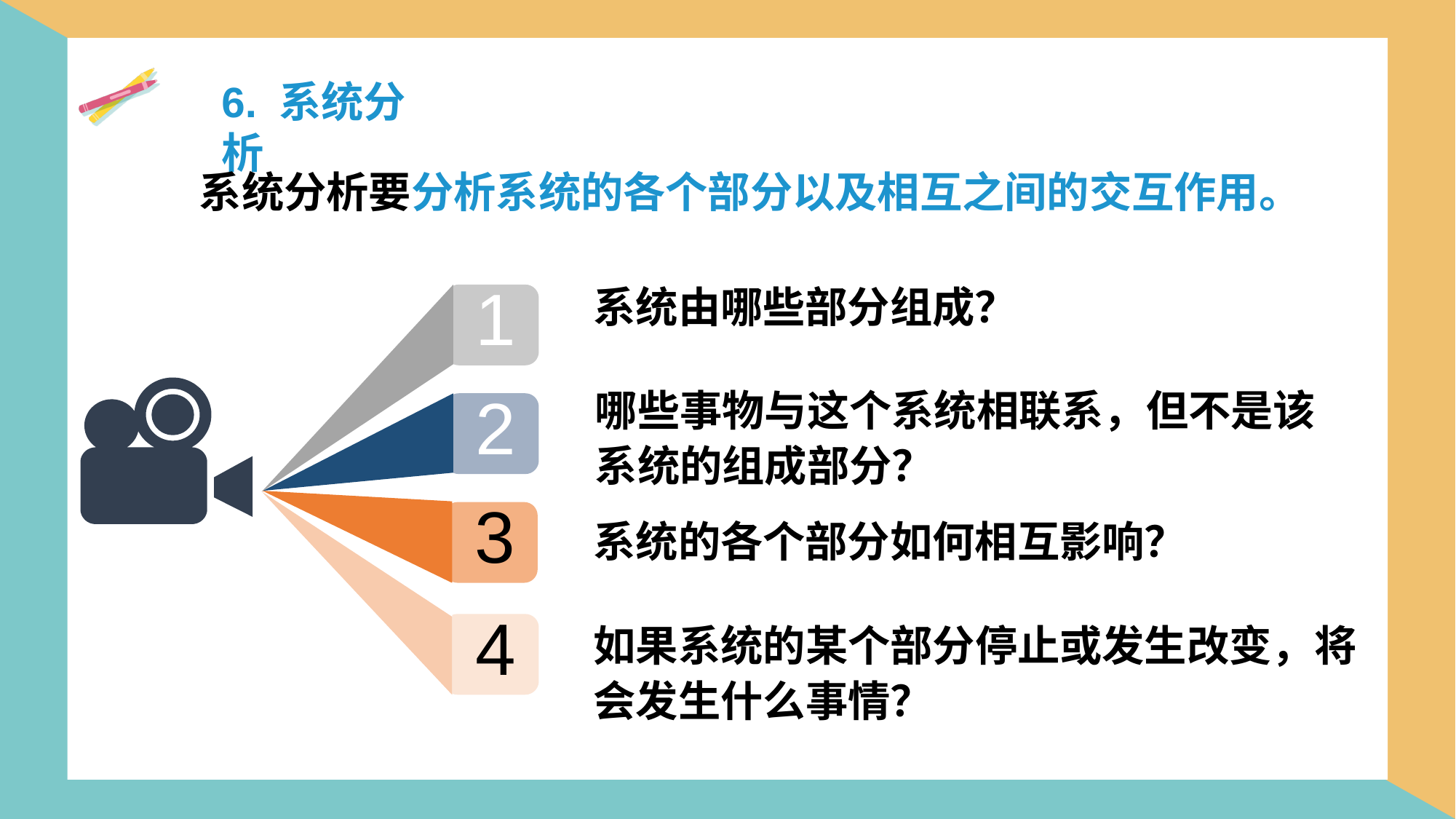

6. 系统分析
系统分析要分析系统的各个部分以及相互之间的交互作用。
系统由哪些部分组成？
1

2

3
4
哪些事物与这个系统相联系，但不是该系统的组成部分？
系统的各个部分如何相互影响？
如果系统的某个部分停止或发生改变，将会发生什么事情？